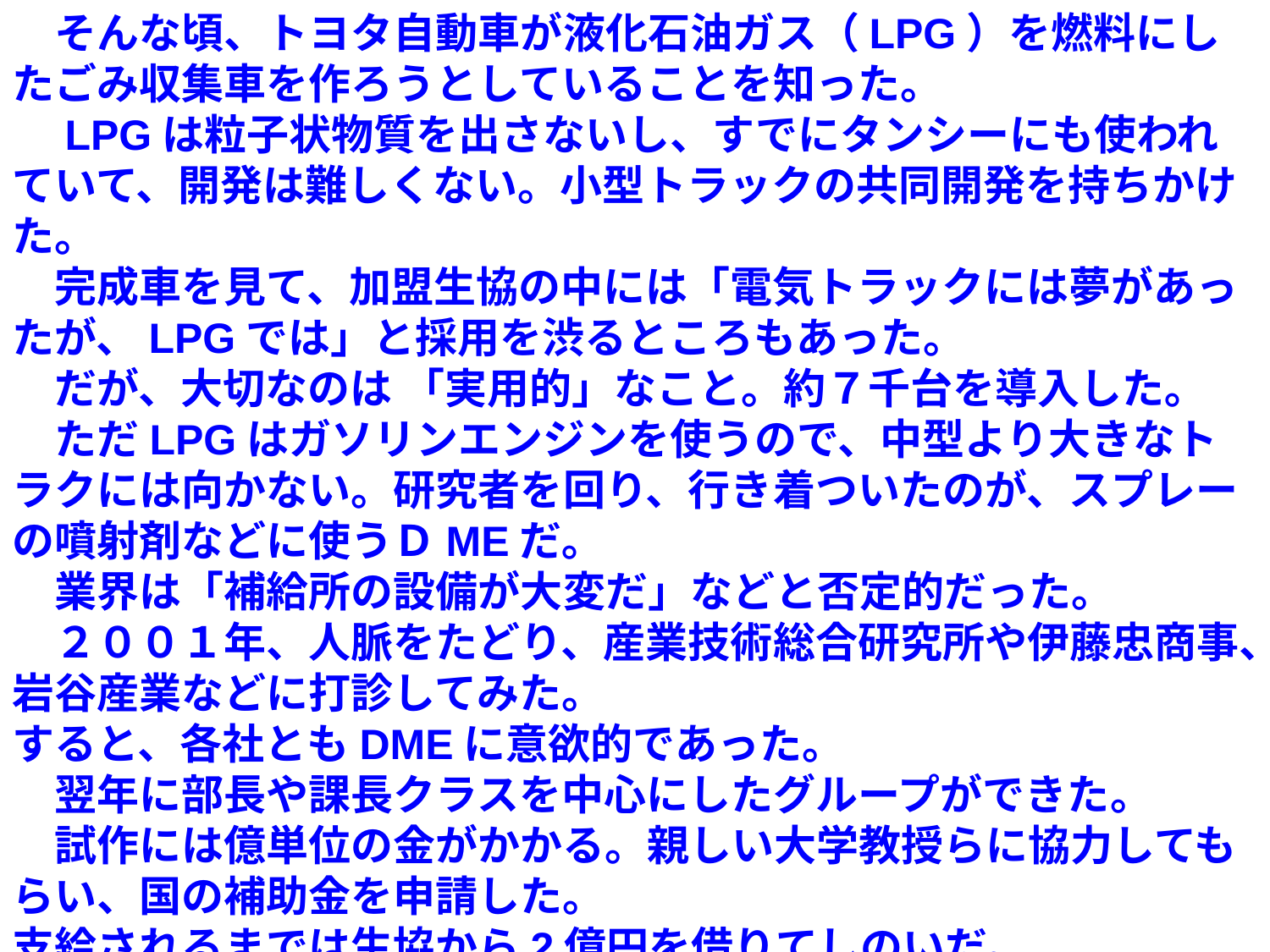

そんな頃、トヨタ自動車が液化石油ガス（LPG）を燃料にしたごみ収集車を作ろうとしていることを知った。
　LPGは粒子状物質を出さないし、すでにタンシーにも使われていて、開発は難しくない。小型トラックの共同開発を持ちかけた。
　完成車を見て、加盟生協の中には「電気トラックには夢があったが、LPGでは」と採用を渋るところもあった。
　だが、大切なのは 「実用的」なこと。約７千台を導入した｡
　ただLPGはガソリンエンジンを使うので、中型より大きなトラクには向かない。研究者を回り、行き着ついたのが、スプレーの噴射剤などに使うＤMEだ｡
　業界は「補給所の設備が大変だ」などと否定的だった。
　２００１年、人脈をたどり、産業技術総合研究所や伊藤忠商事、岩谷産業などに打診してみた。
すると、各社ともDMEに意欲的であった。
　翌年に部長や課長クラスを中心にしたグループができた。
　試作には億単位の金がかかる。親しい大学教授らに協力してもらい、国の補助金を申請した。
支給されるまでは生協から2億円を借りてしのいだ。